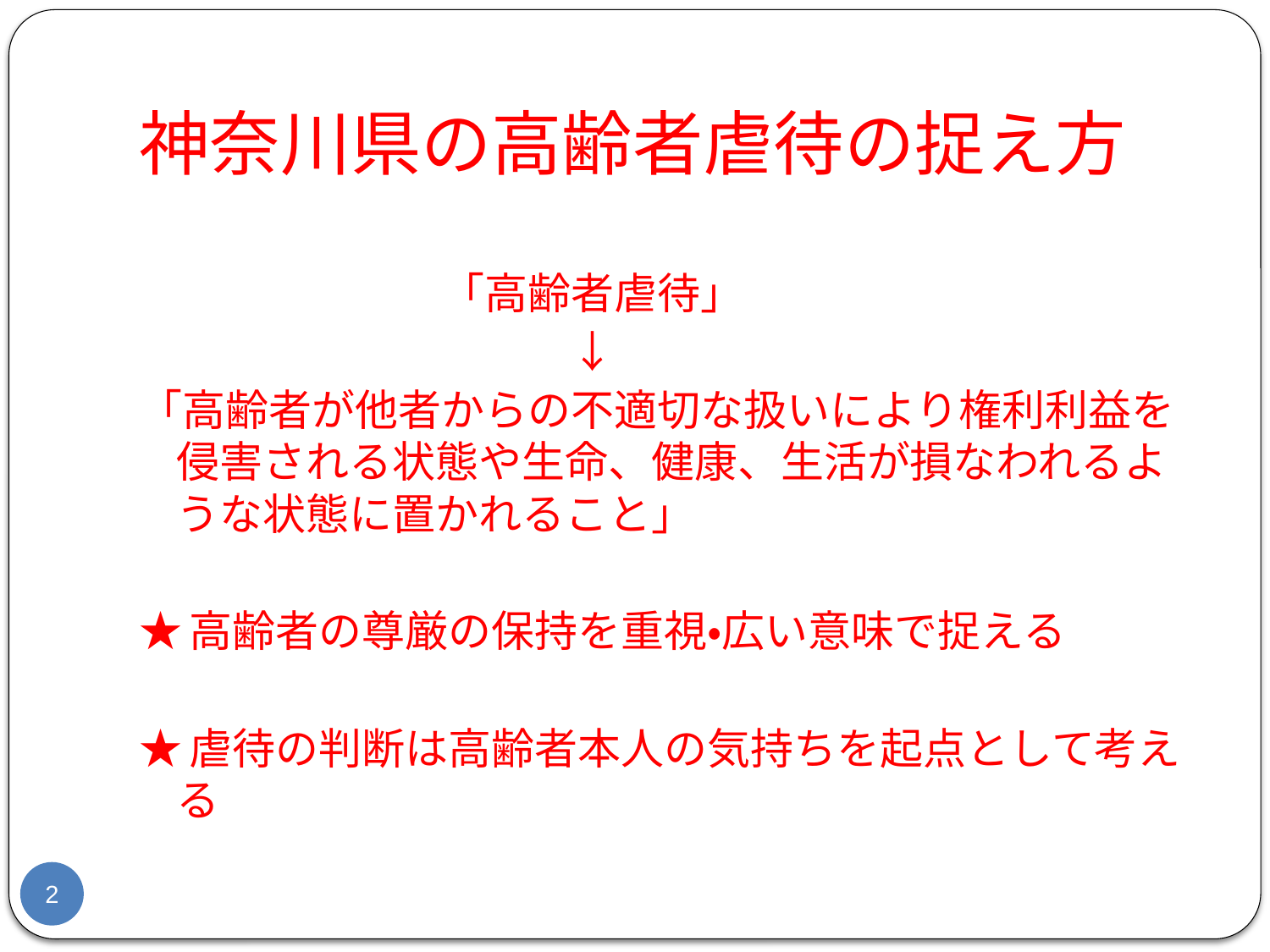

# 神奈川県の高齢者虐待の捉え方

　　　　　　　「高齢者虐待」
　　　　　　　　　　↓
「高齢者が他者からの不適切な扱いにより権利利益を侵害される状態や生命、健康、生活が損なわれるような状態に置かれること」

★高齢者の尊厳の保持を重視・広い意味で捉える

★虐待の判断は高齢者本人の気持ちを起点として考える
2